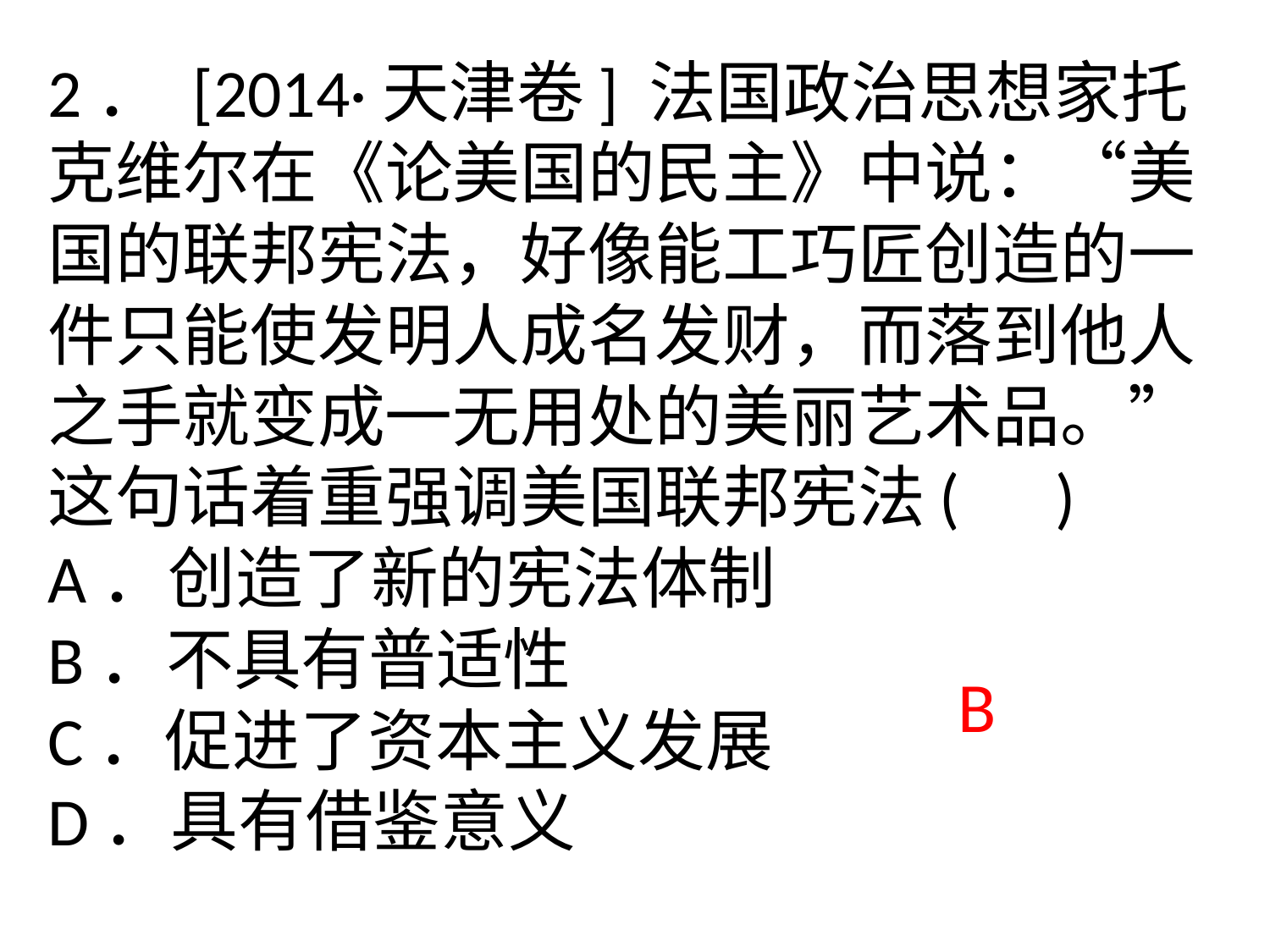

# 2． [2014·天津卷] 法国政治思想家托克维尔在《论美国的民主》中说：“美国的联邦宪法，好像能工巧匠创造的一件只能使发明人成名发财，而落到他人之手就变成一无用处的美丽艺术品。”这句话着重强调美国联邦宪法(　) A．创造了新的宪法体制 B．不具有普适性 C．促进了资本主义发展 D．具有借鉴意义
B